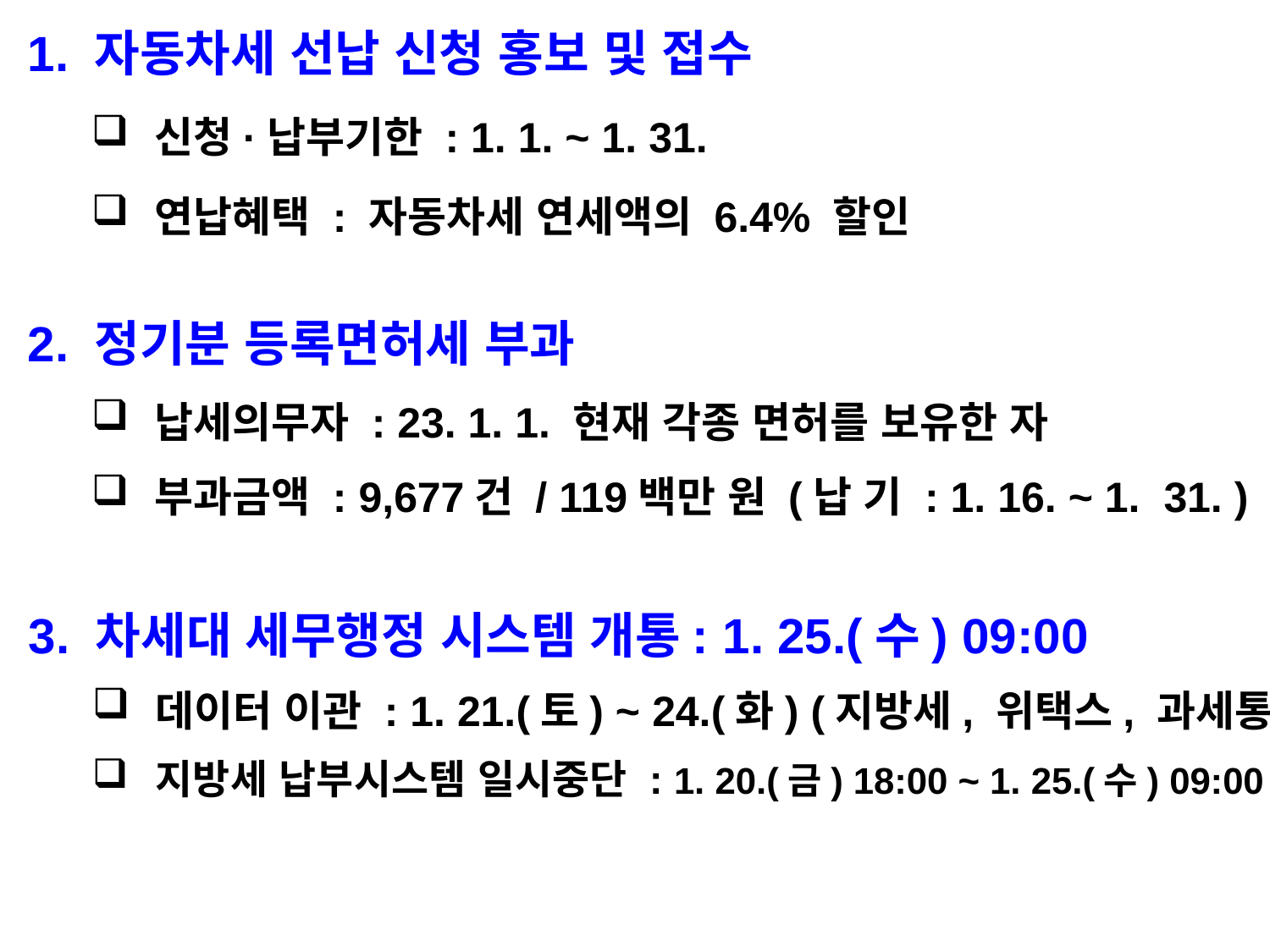

1. 자동차세 선납 신청 홍보 및 접수
신청·납부기한 : 1. 1. ~ 1. 31.
연납혜택 : 자동차세 연세액의 6.4% 할인
2. 정기분 등록면허세 부과
납세의무자 : 23. 1. 1. 현재 각종 면허를 보유한 자
부과금액 : 9,677건 / 119백만 원 (납 기 : 1. 16. ~ 1.  31. )

3. 차세대 세무행정 시스템 개통: 1. 25.(수) 09:00
데이터 이관 : 1. 21.(토) ~ 24.(화) (지방세, 위택스, 과세통합)
지방세 납부시스템 일시중단 : 1. 20.(금) 18:00 ~ 1. 25.(수) 09:00